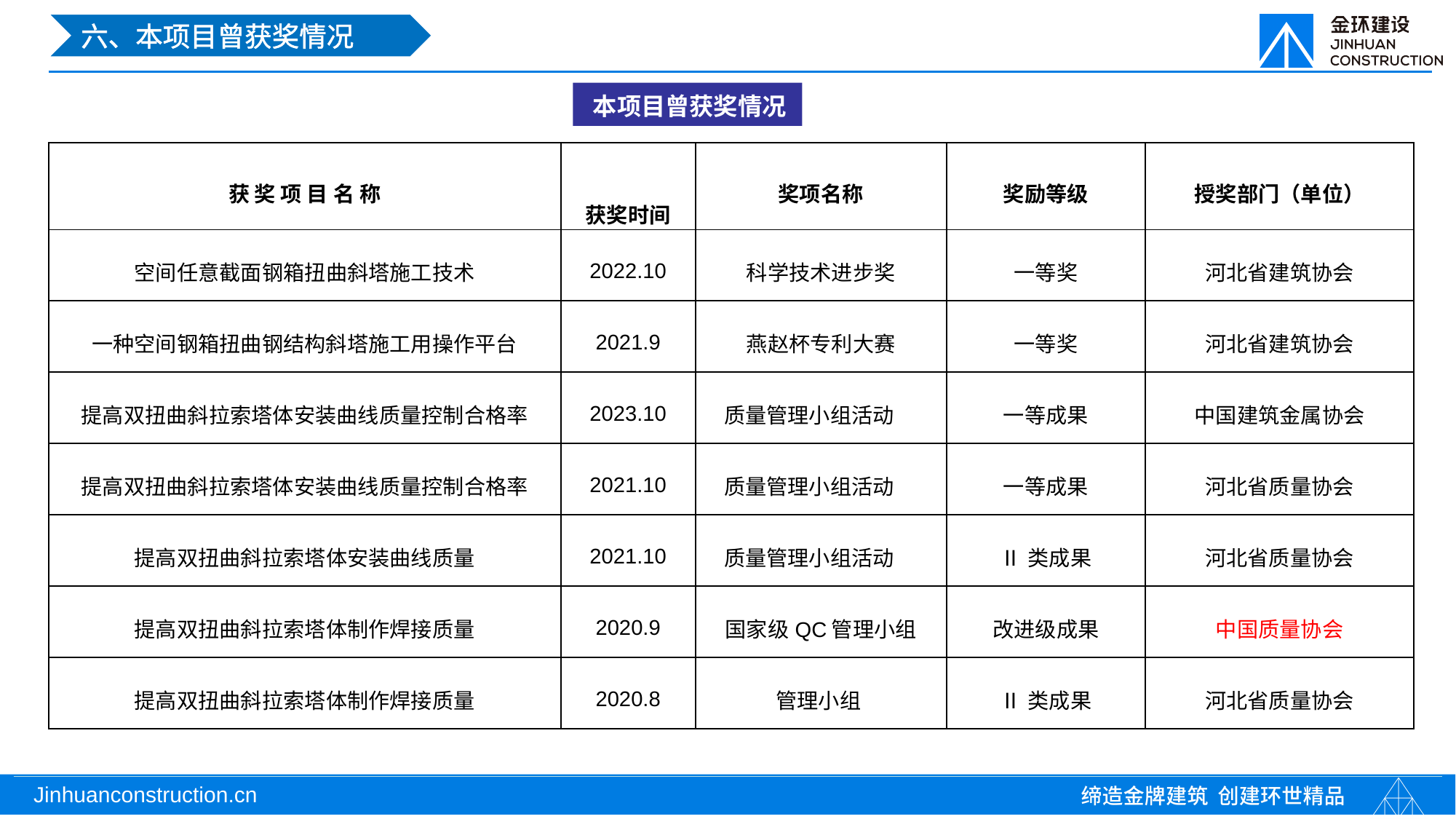

六、本项目曾获奖情况
本项目曾获奖情况
| 获 奖 项 目 名 称 | 获奖时间 | 奖项名称 | 奖励等级 | 授奖部门（单位） |
| --- | --- | --- | --- | --- |
| 空间任意截面钢箱扭曲斜塔施工技术 | 2022.10 | 科学技术进步奖 | 一等奖 | 河北省建筑协会 |
| 一种空间钢箱扭曲钢结构斜塔施工用操作平台 | 2021.9 | 燕赵杯专利大赛 | 一等奖 | 河北省建筑协会 |
| 提高双扭曲斜拉索塔体安装曲线质量控制合格率 | 2023.10 | 质量管理小组活动 | 一等成果 | 中国建筑金属协会 |
| 提高双扭曲斜拉索塔体安装曲线质量控制合格率 | 2021.10 | 质量管理小组活动 | 一等成果 | 河北省质量协会 |
| 提高双扭曲斜拉索塔体安装曲线质量 | 2021.10 | 质量管理小组活动 | Ⅱ类成果 | 河北省质量协会 |
| 提高双扭曲斜拉索塔体制作焊接质量 | 2020.9 | 国家级QC管理小组 | 改进级成果 | 中国质量协会 |
| 提高双扭曲斜拉索塔体制作焊接质量 | 2020.8 | 管理小组 | Ⅱ类成果 | 河北省质量协会 |